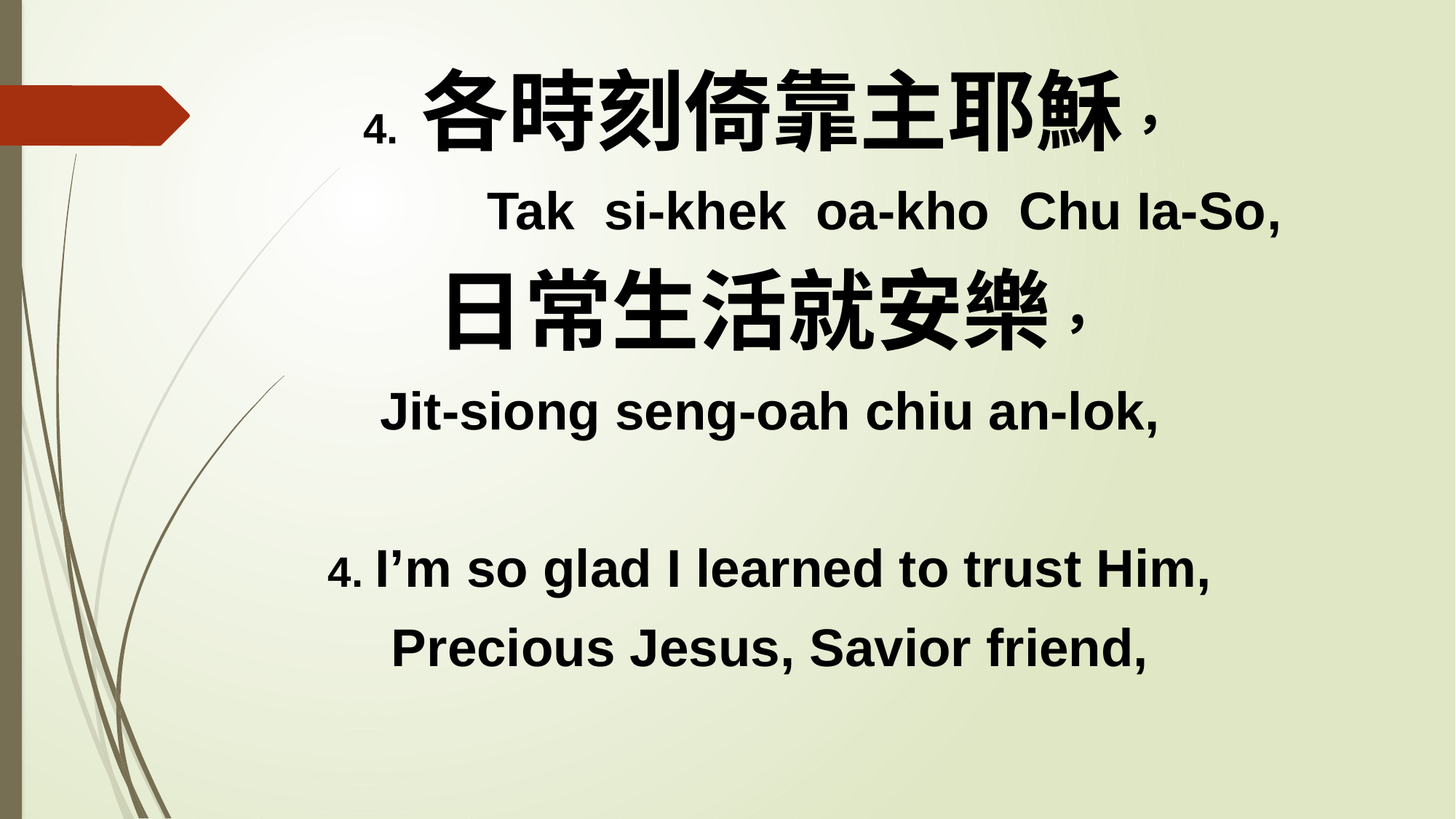

4. 各時刻倚靠主耶穌，
                     Tak  si-khek  oa-kho  Chu Ia-So,
日常生活就安樂，
Jit-siong seng-oah chiu an-lok,

4. I’m so glad I learned to trust Him,
Precious Jesus, Savior friend,